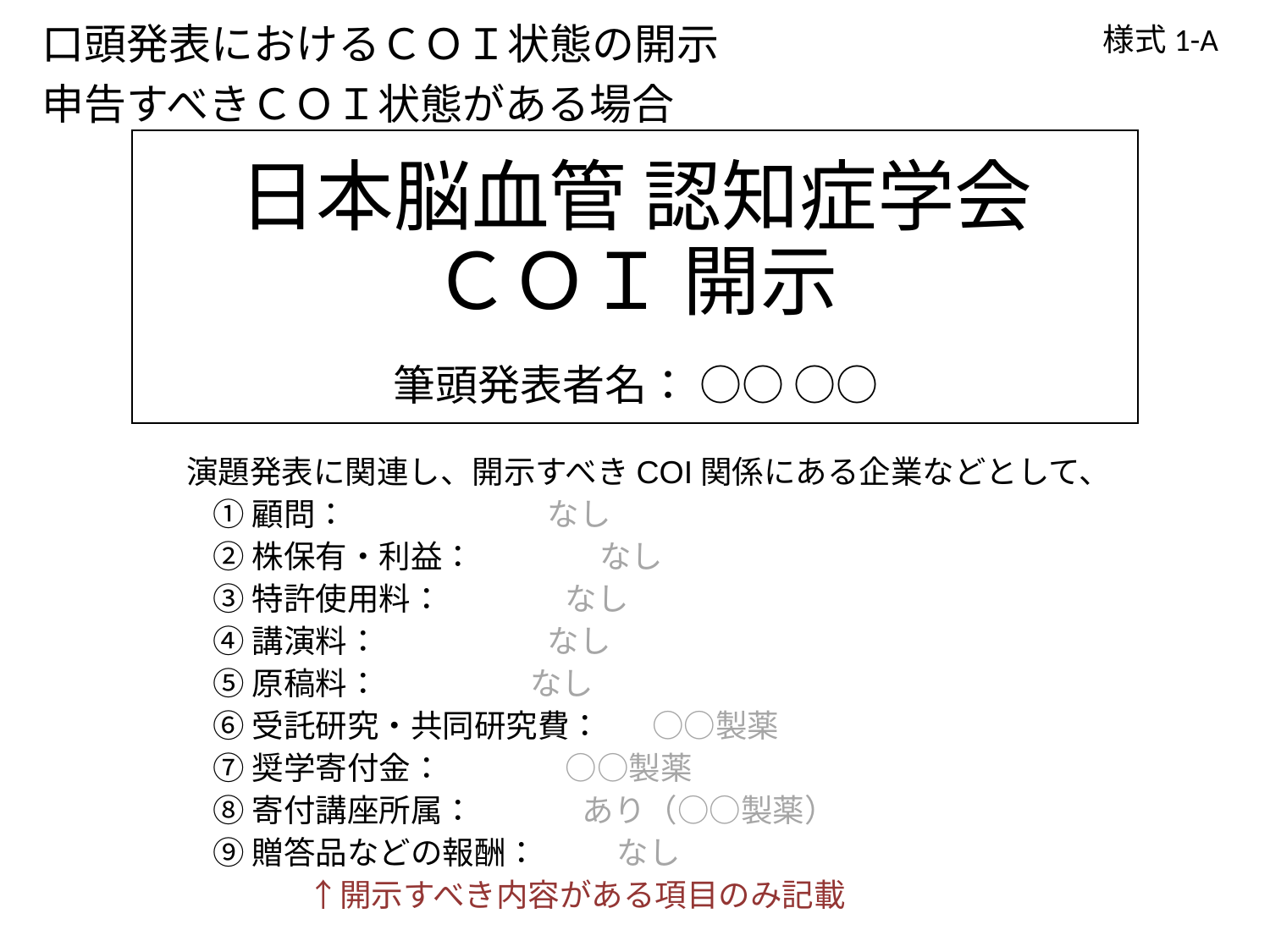

口頭発表におけるＣＯＩ状態の開示
申告すべきＣＯＩ状態がある場合
様式1-A

日本脳血管 認知症学会
ＣＯＩ 開示
筆頭発表者名： ○○ ○○
演題発表に関連し、開示すべきCOI関係にある企業などとして、
①顧問：                　　   なし
②株保有・利益：             　なし
③特許使用料：                 なし
④講演料：                　   なし
⑤原稿料：                     なし
⑥受託研究・共同研究費：       ○○製薬
⑦奨学寄付金：                 ○○製薬
⑧寄付講座所属：               あり（○○製薬）
⑨贈答品などの報酬：           なし
　　　↑開示すべき内容がある項目のみ記載